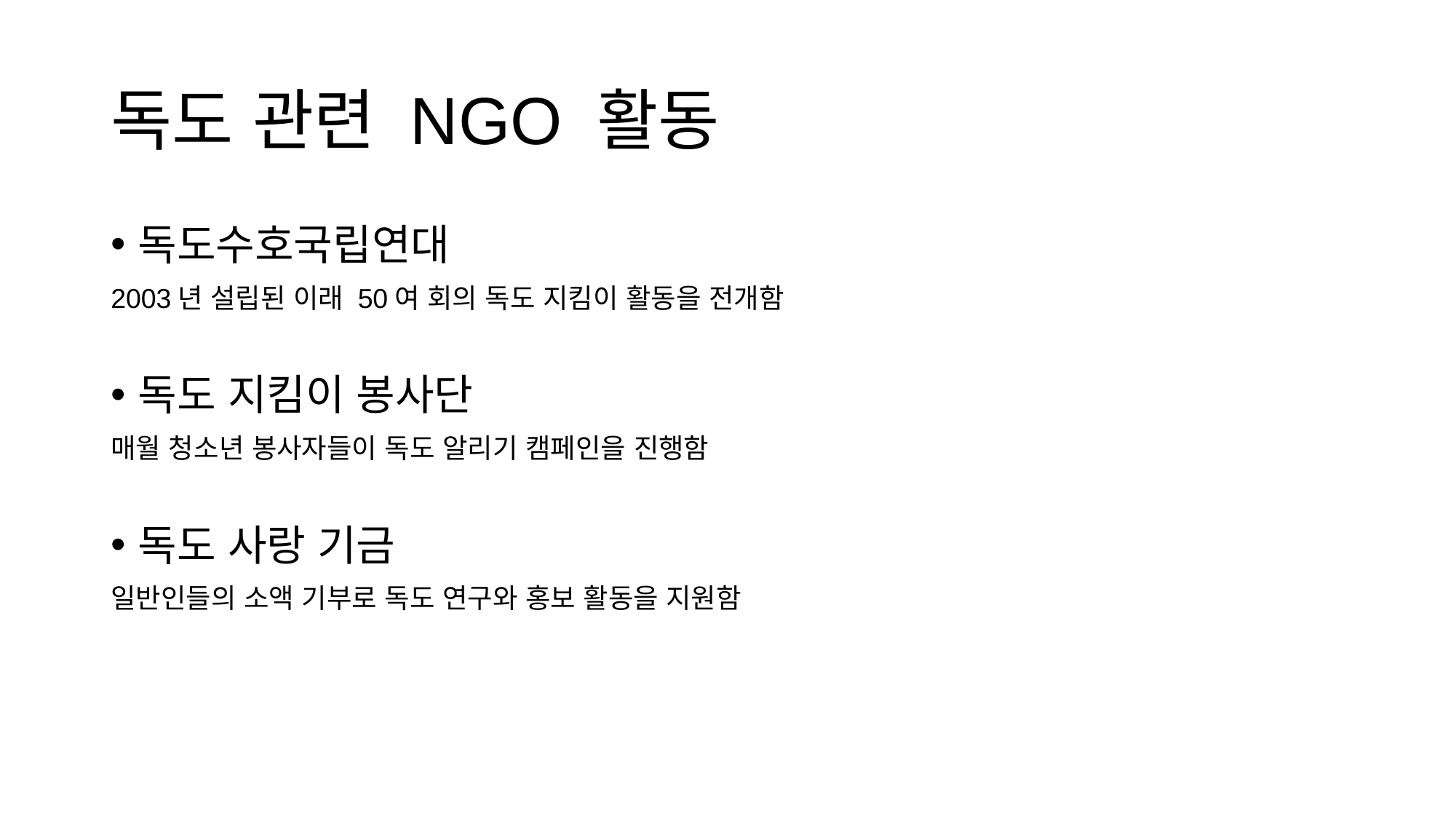

# 독도 관련 NGO 활동
독도수호국립연대
2003년 설립된 이래 50여 회의 독도 지킴이 활동을 전개함

독도 지킴이 봉사단
매월 청소년 봉사자들이 독도 알리기 캠페인을 진행함

독도 사랑 기금
일반인들의 소액 기부로 독도 연구와 홍보 활동을 지원함